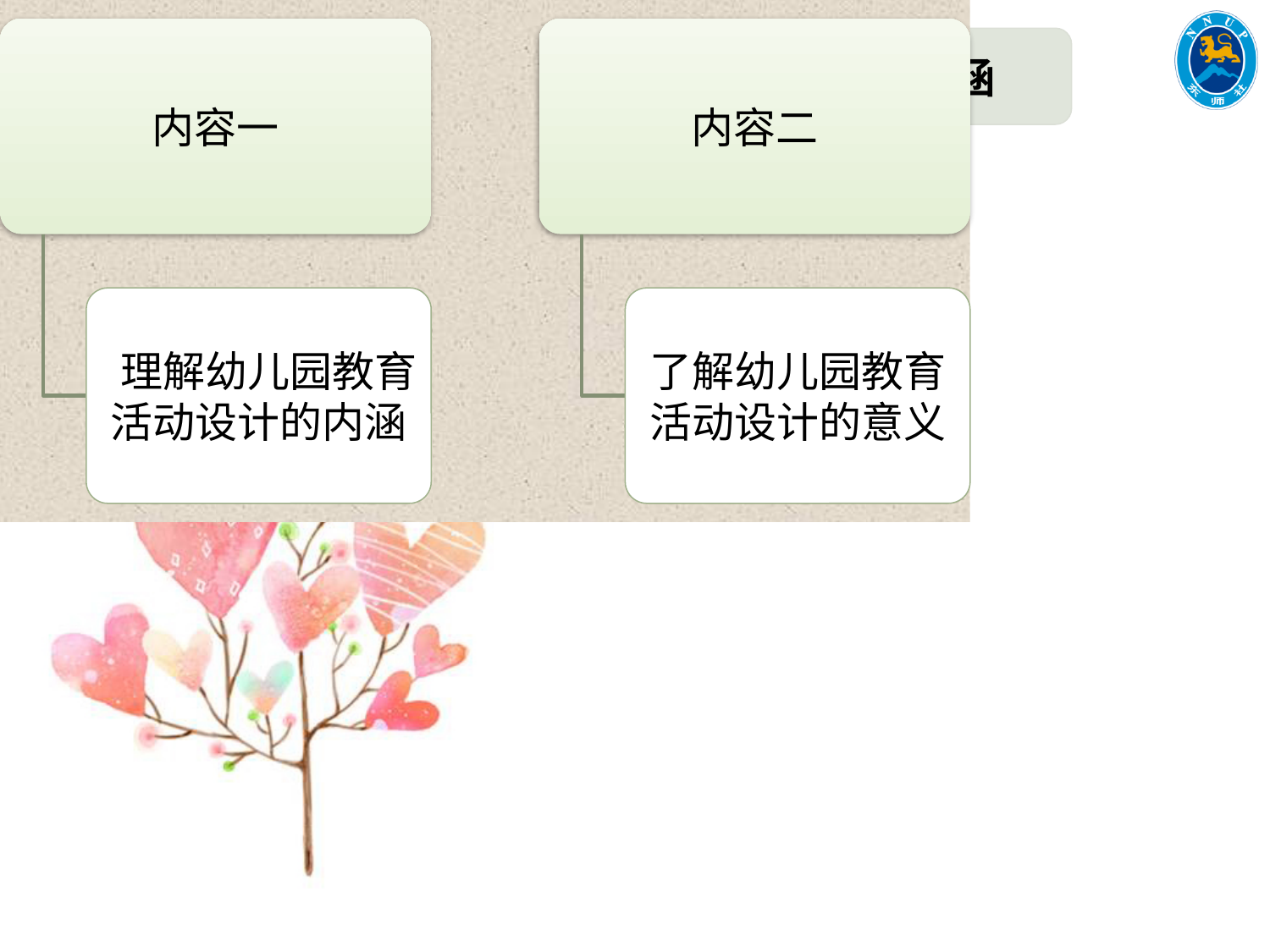

任务一

理解幼儿园教育活动设计的内涵
内容一
 理解幼儿园教育活动设计的内涵
内容二
了解幼儿园教育活动设计的意义